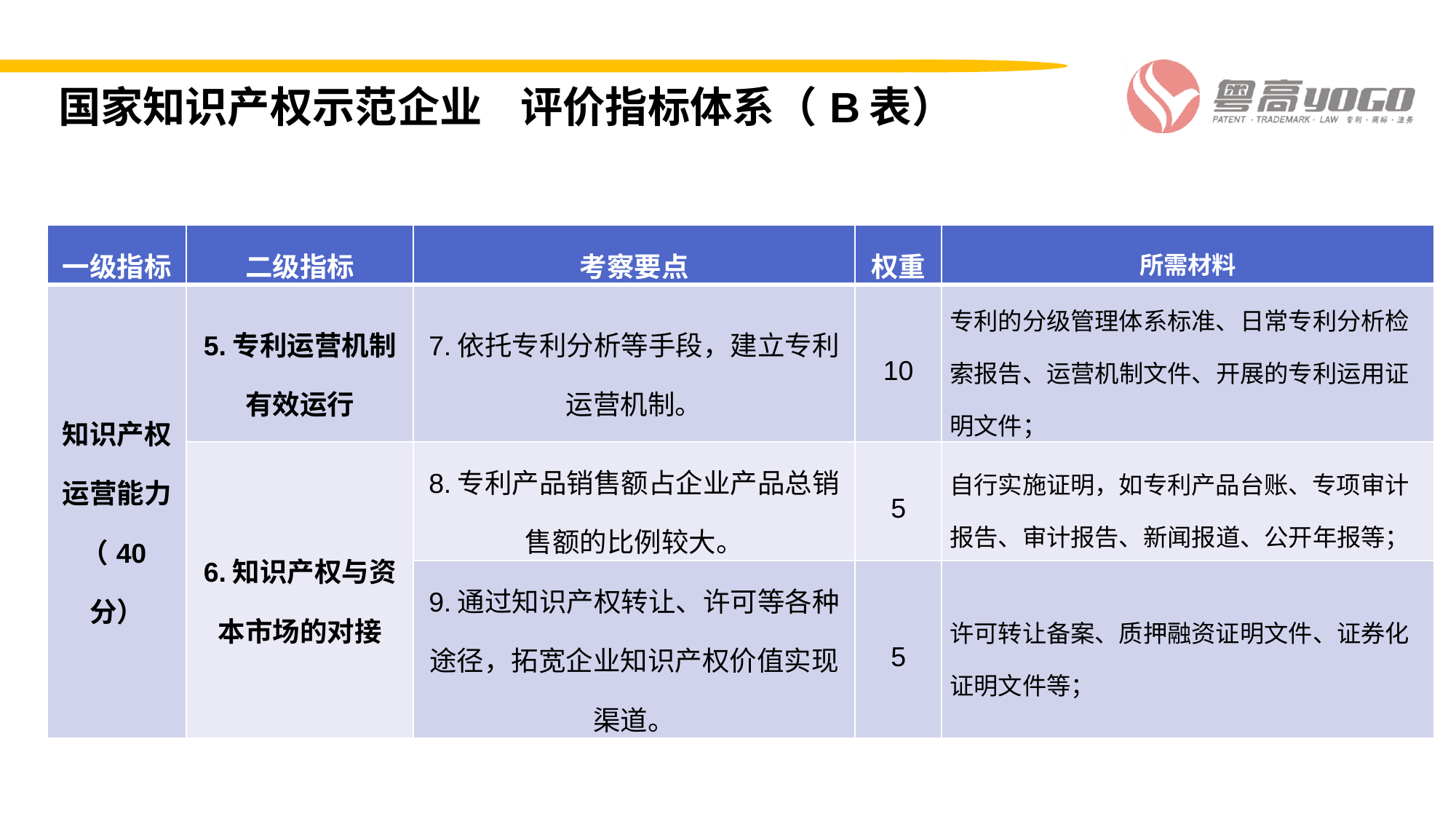

国家知识产权示范企业    评价指标体系（B表）
| 一级指标 | 二级指标 | 考察要点 | 权重 | 所需材料 |
| --- | --- | --- | --- | --- |
| 知识产权运营能力（40分） | 5.专利运营机制有效运行 | 7.依托专利分析等手段，建立专利运营机制。 | 10 | 专利的分级管理体系标准、日常专利分析检索报告、运营机制文件、开展的专利运用证明文件； |
|  | 6.知识产权与资本市场的对接 | 8.专利产品销售额占企业产品总销售额的比例较大。 | 5 | 自行实施证明，如专利产品台账、专项审计报告、审计报告、新闻报道、公开年报等； |
|  |  | 9.通过知识产权转让、许可等各种途径，拓宽企业知识产权价值实现渠道。 | 5 | 许可转让备案、质押融资证明文件、证券化证明文件等； |